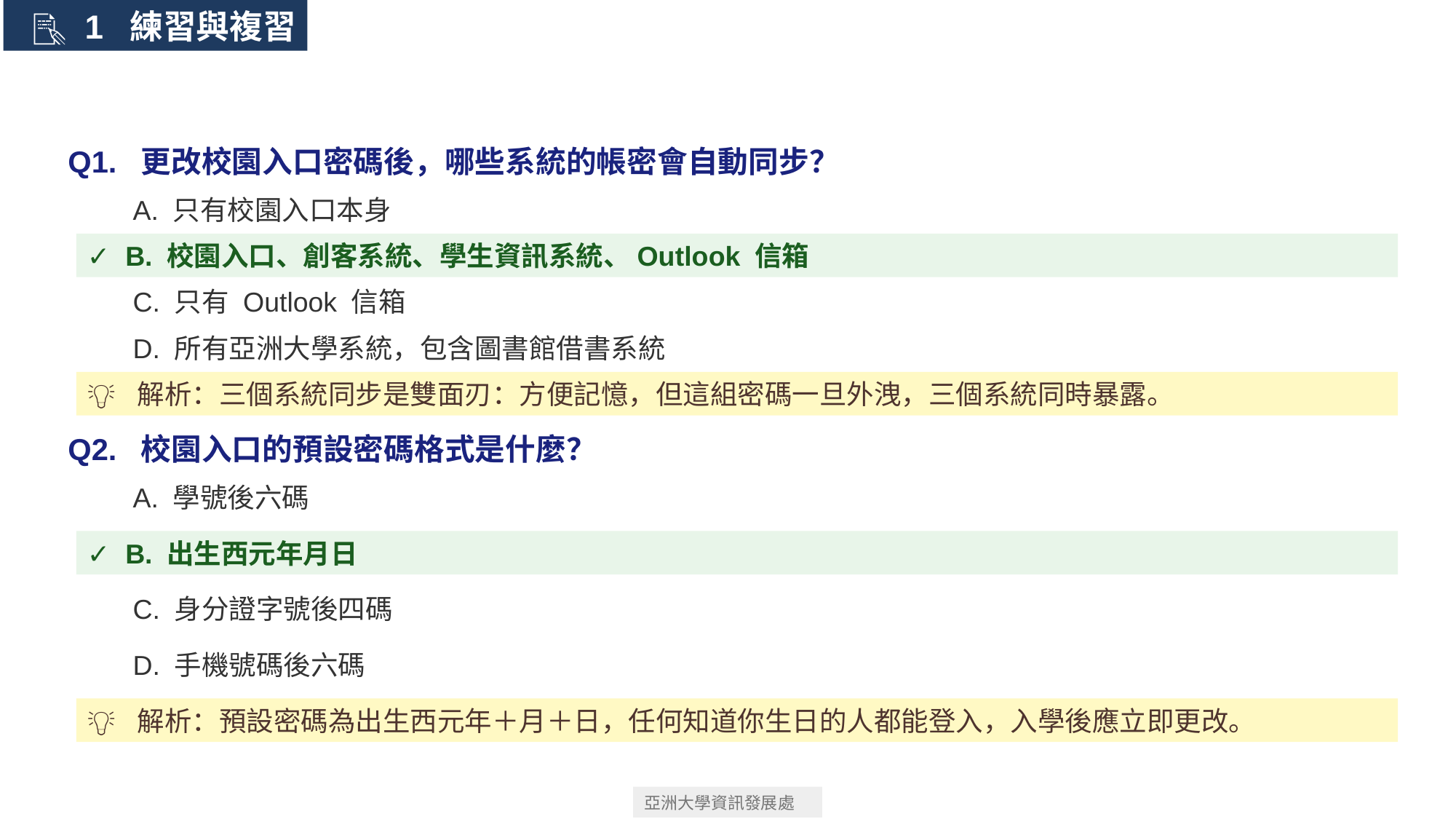

📝  1  練習與複習
Q1.  更改校園入口密碼後，哪些系統的帳密會自動同步？
      A. 只有校園入口本身
✓  B. 校園入口、創客系統、學生資訊系統、Outlook 信箱
      C. 只有 Outlook 信箱
      D. 所有亞洲大學系統，包含圖書館借書系統
💡  解析：三個系統同步是雙面刃：方便記憶，但這組密碼一旦外洩，三個系統同時暴露。
Q2.  校園入口的預設密碼格式是什麼？
      A. 學號後六碼
✓  B. 出生西元年月日
      C. 身分證字號後四碼
      D. 手機號碼後六碼
💡  解析：預設密碼為出生西元年＋月＋日，任何知道你生日的人都能登入，入學後應立即更改。
亞洲大學資訊發展處